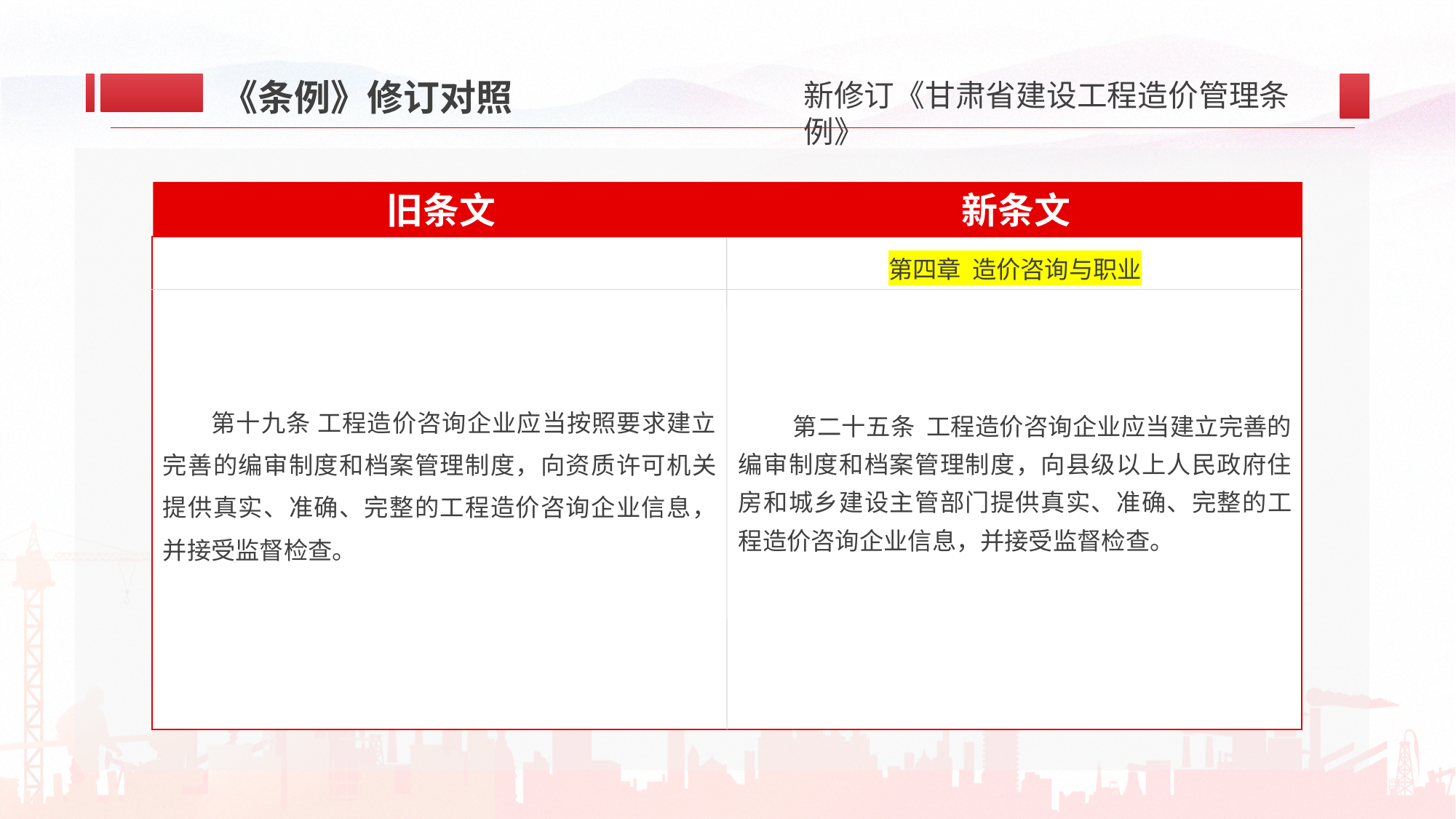

《条例》修订对照
新条文
旧条文

第二十五条  工程造价咨询企业应当建立完善的编审制度和档案管理制度，向县级以上人民政府住房和城乡建设主管部门提供真实、准确、完整的工程造价咨询企业信息，并接受监督检查。
第四章  造价咨询与职业

第十九条 工程造价咨询企业应当按照要求建立完善的编审制度和档案管理制度，向资质许可机关提供真实、准确、完整的工程造价咨询企业信息，并接受监督检查。